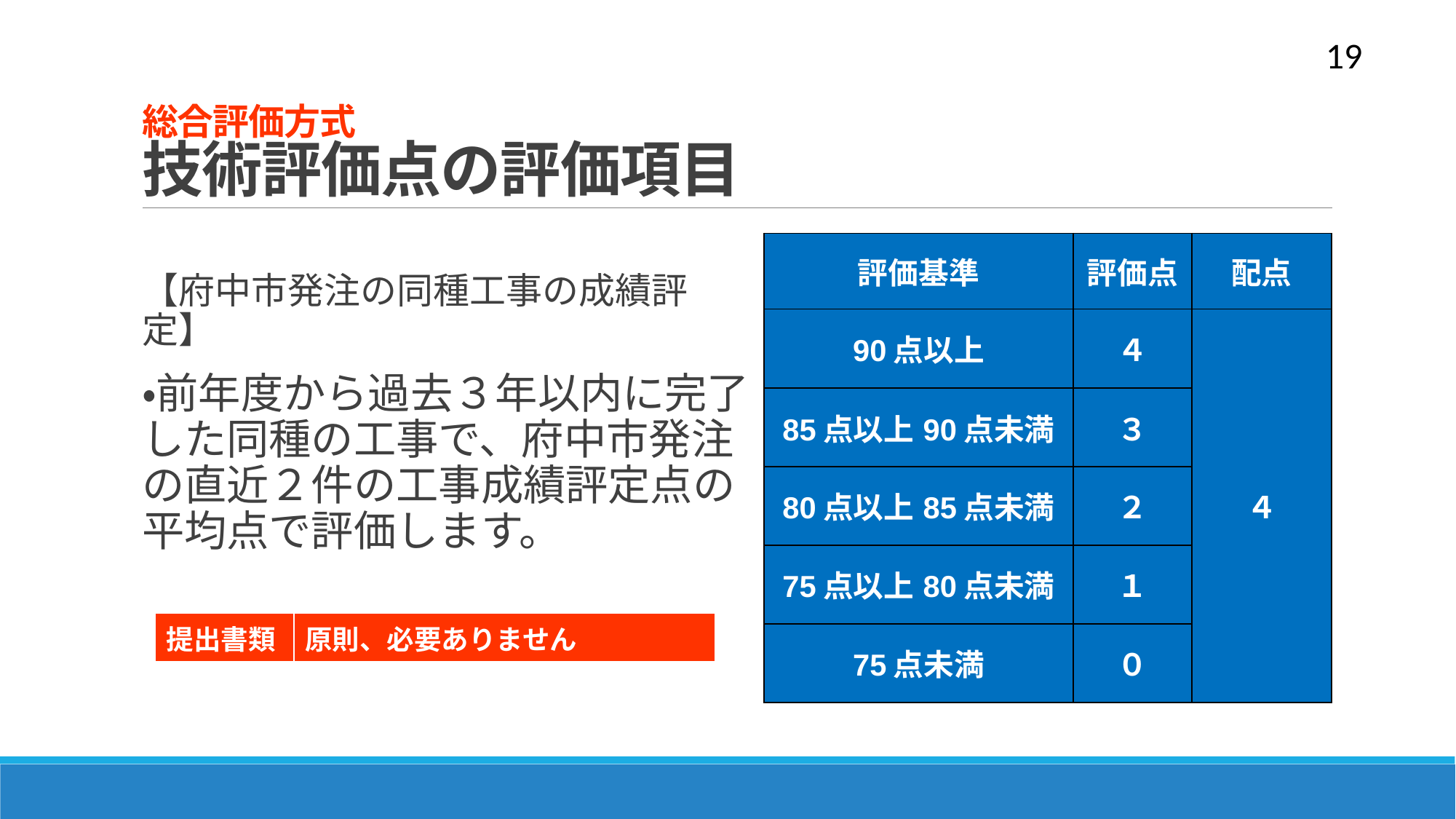

19
# 総合評価方式 技術評価点の評価項目

【府中市発注の同種工事の成績評定】
・前年度から過去３年以内に完了した同種の工事で、府中市発注の直近２件の工事成績評定点の平均点で評価します。
| 評価基準 | 評価点 | 配点 |
| --- | --- | --- |
| 90点以上 | ４ | ４ |
| 85点以上90点未満 | ３ |  |
| 80点以上85点未満 | ２ |  |
| 75点以上80点未満 | １ |  |
| 75点未満 | ０ |  |

| 提出書類 | 原則、必要ありません |
| --- | --- |